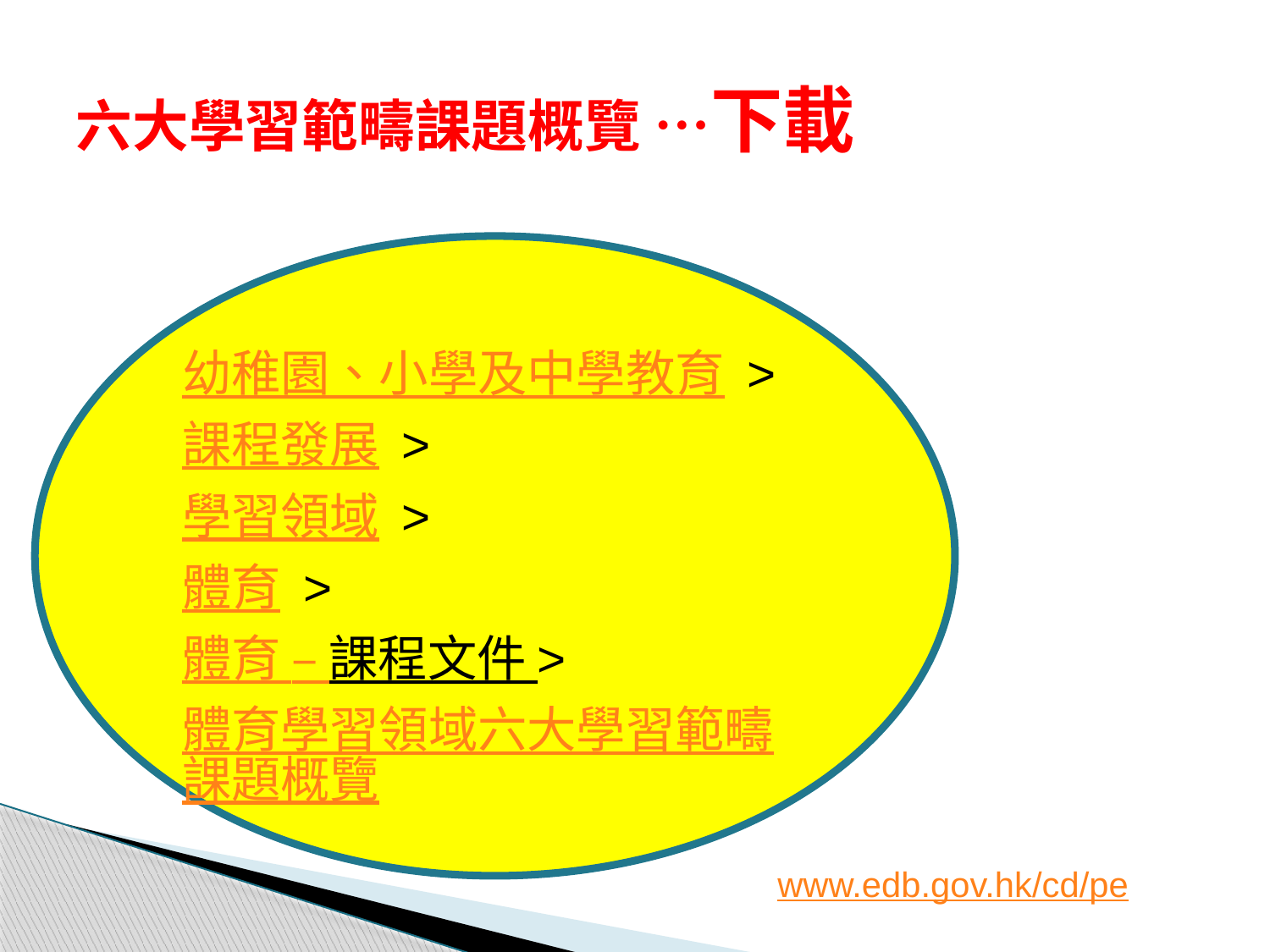

# 六大學習範疇課題概覽 …下載

幼稚園、小學及中學教育 >
課程發展 >
學習領域 >
體育 >
體育 – 課程文件 >
體育學習領域六大學習範疇課題概覽
www.edb.gov.hk/cd/pe